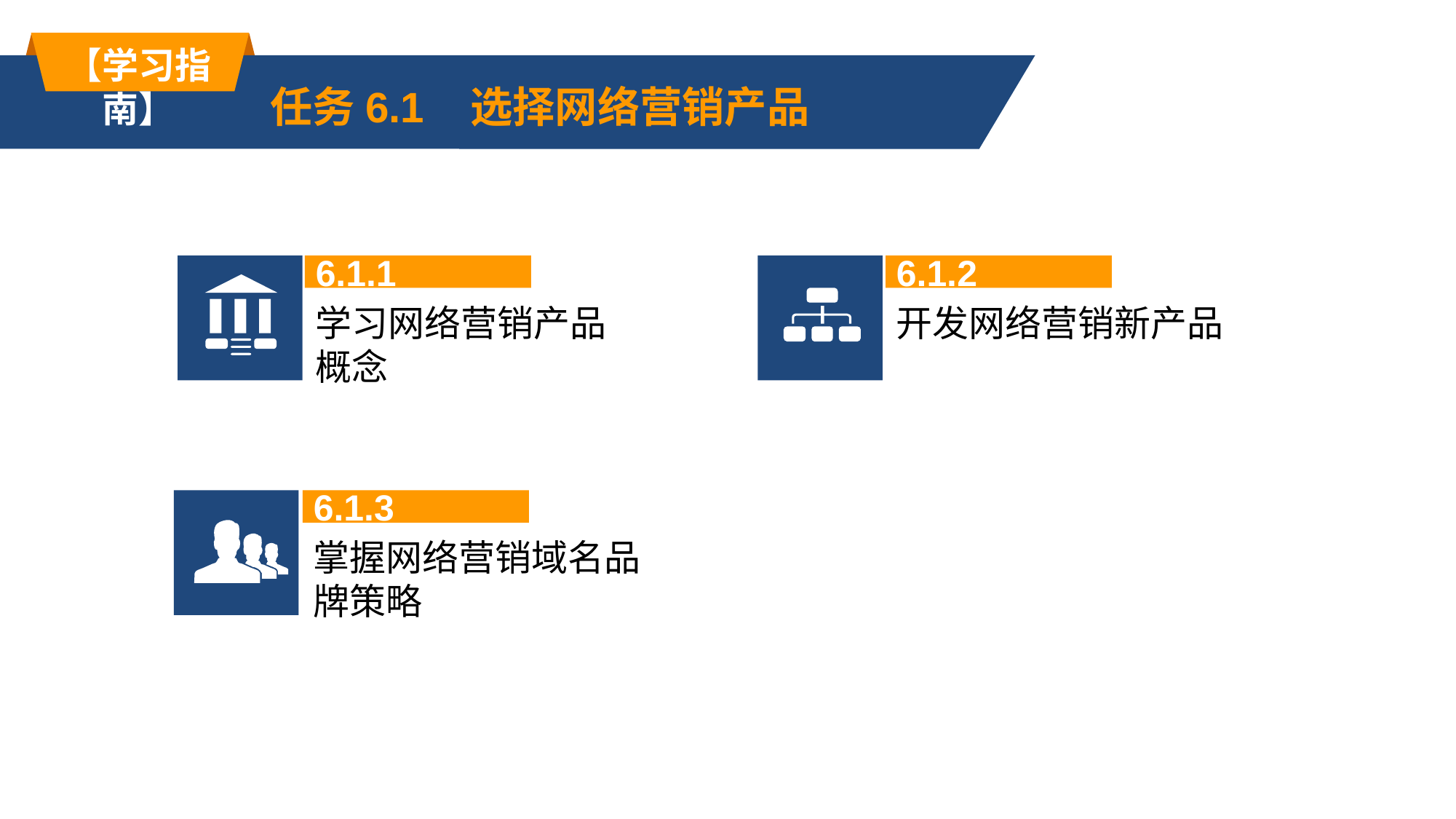

【学习指南】

任务6.1   选择网络营销产品

6.1.1

6.1.2

学习网络营销产品概念
开发网络营销新产品
6.1.3

掌握网络营销域名品牌策略